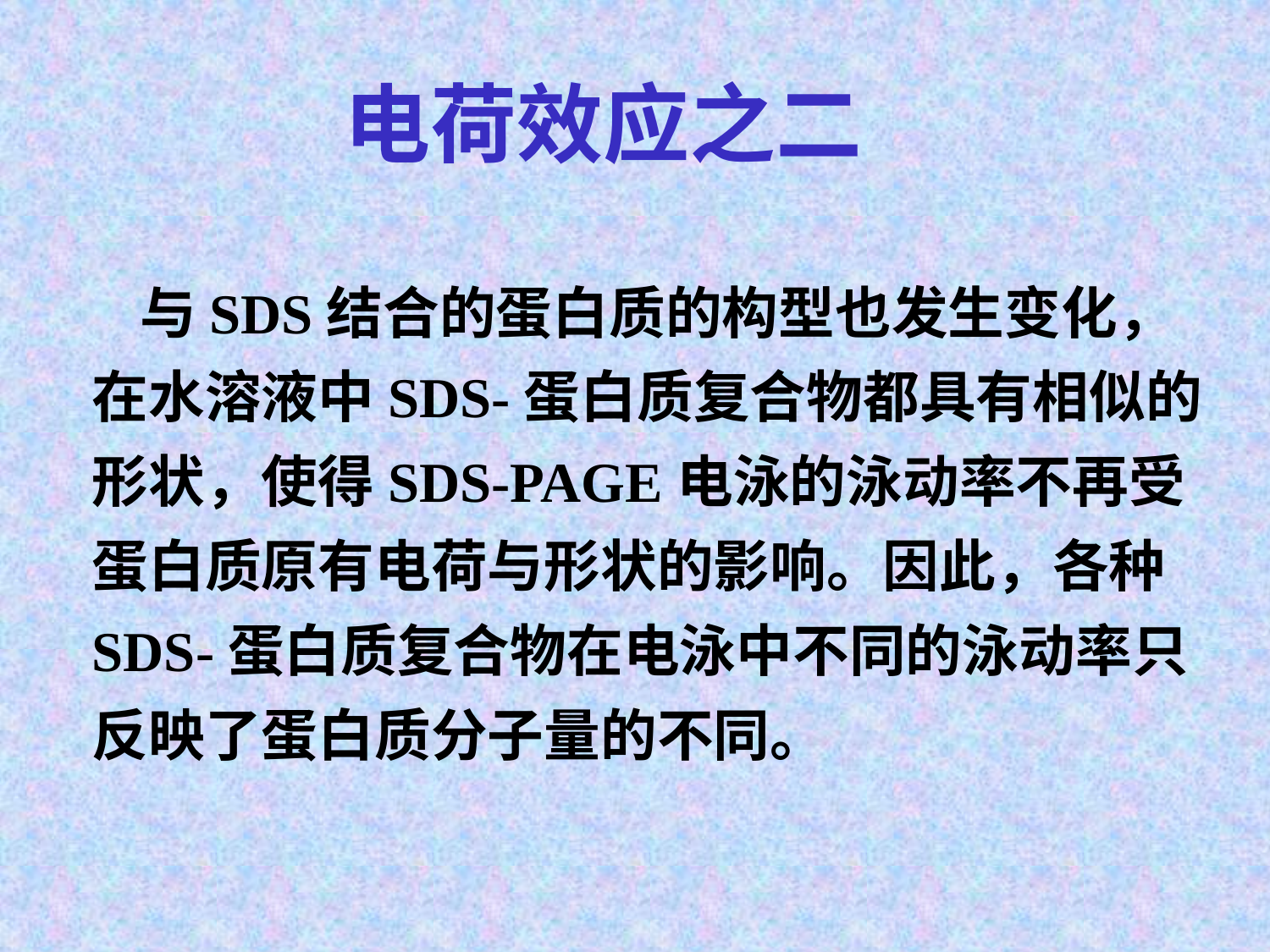

# 电荷效应之二
　   与SDS结合的蛋白质的构型也发生变化，在水溶液中SDS-蛋白质复合物都具有相似的形状，使得SDS-PAGE电泳的泳动率不再受蛋白质原有电荷与形状的影响。因此，各种SDS-蛋白质复合物在电泳中不同的泳动率只反映了蛋白质分子量的不同。